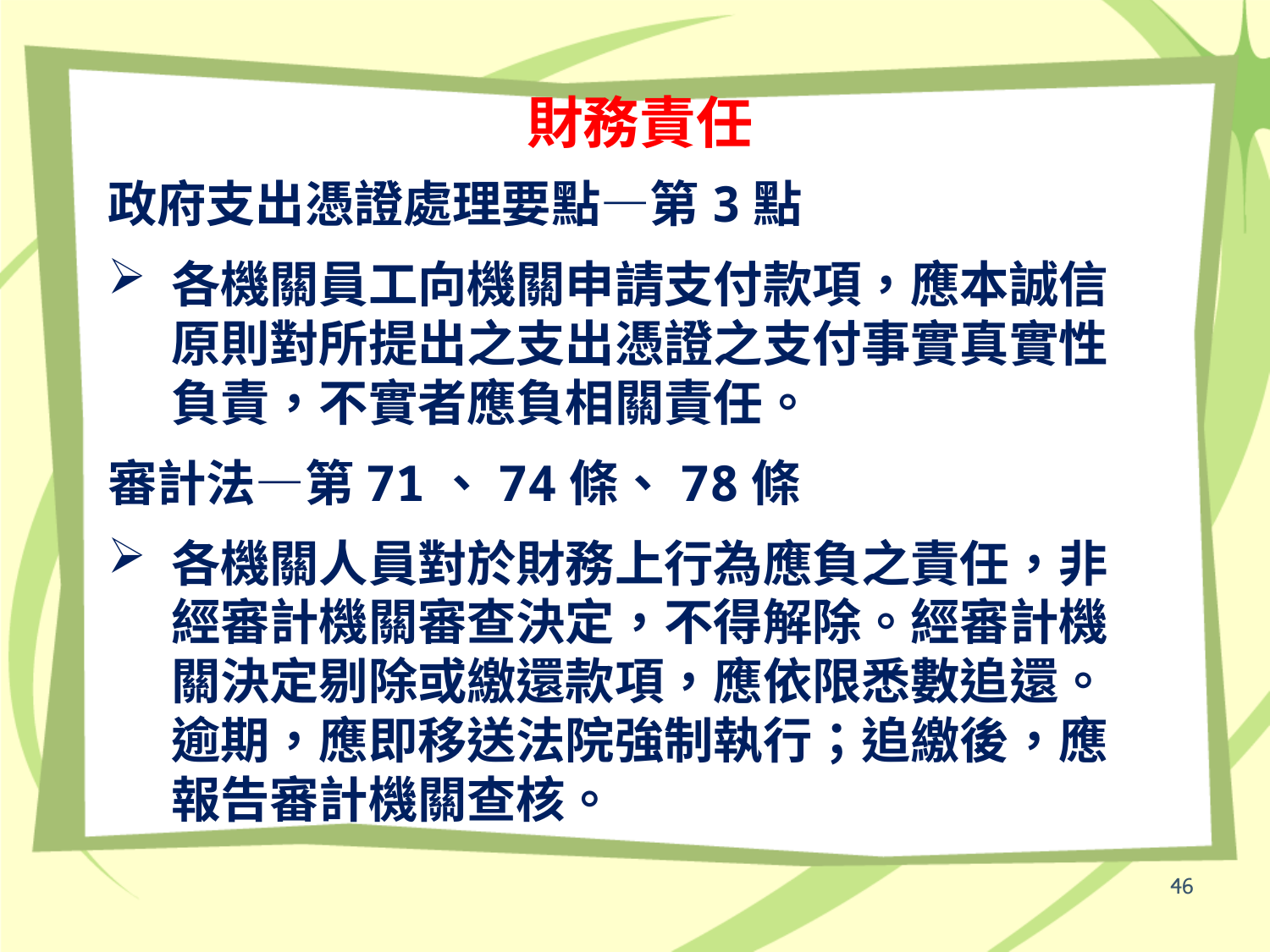

# 財務責任
政府支出憑證處理要點—第3點
各機關員工向機關申請支付款項，應本誠信原則對所提出之支出憑證之支付事實真實性負責，不實者應負相關責任。
審計法—第71、74條、78條
各機關人員對於財務上行為應負之責任，非經審計機關審查決定，不得解除。經審計機關決定剔除或繳還款項，應依限悉數追還。逾期，應即移送法院強制執行；追繳後，應報告審計機關查核。
46